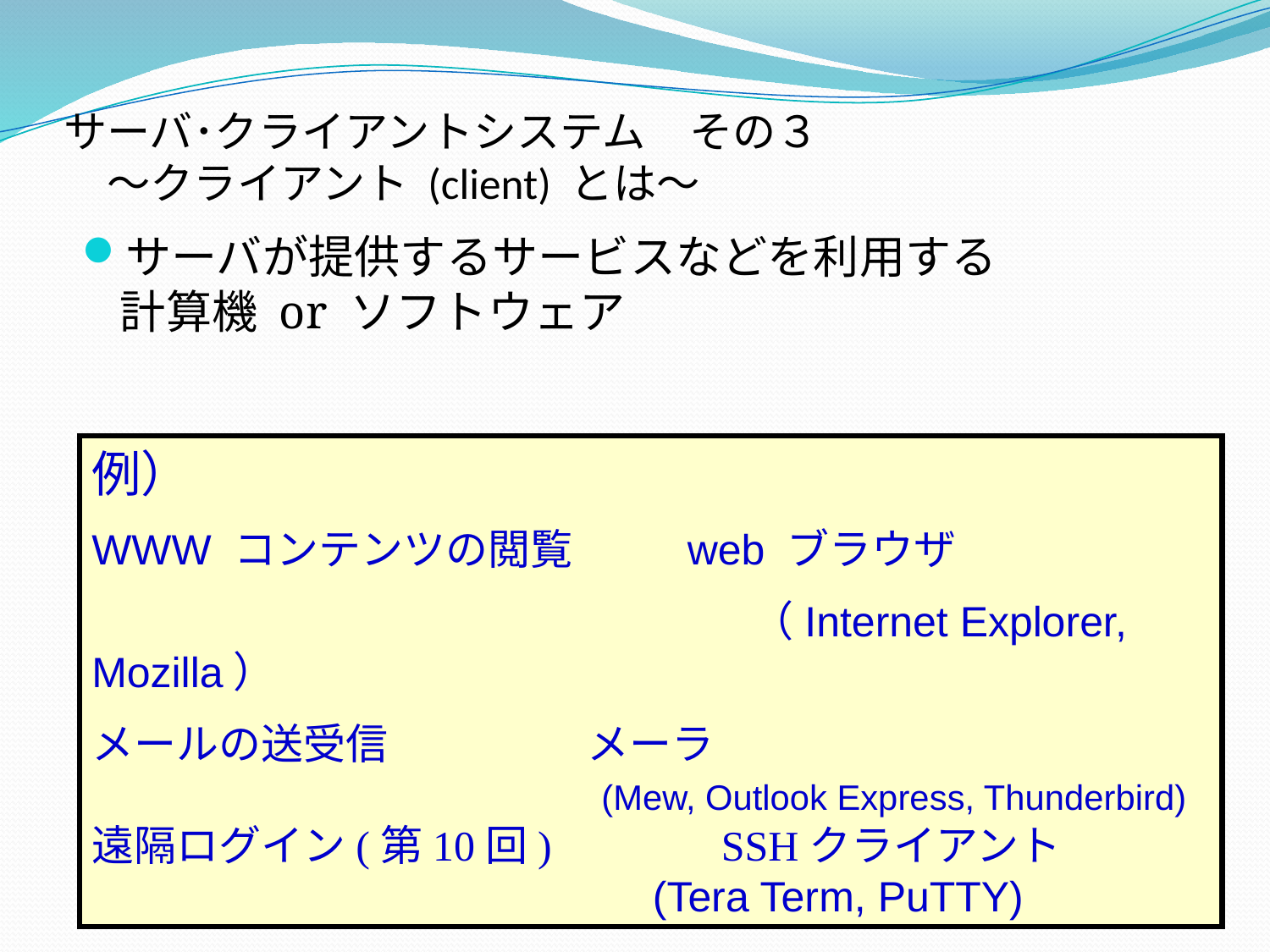

# サーバ･クライアントシステム　その３ 　～クライアント (client) とは～
サーバが提供するサービスなどを利用する
計算機 or ソフトウェア
例）
WWW コンテンツの閲覧           web ブラウザ
　　　　　　　　　　　　                （Internet Explorer, Mozilla）
メールの送受信                     メーラ
                                           (Mew, Outlook Express, Thunderbird)
遠隔ログイン(第10回)                SSHクライアント
                                                     (Tera Term, PuTTY)